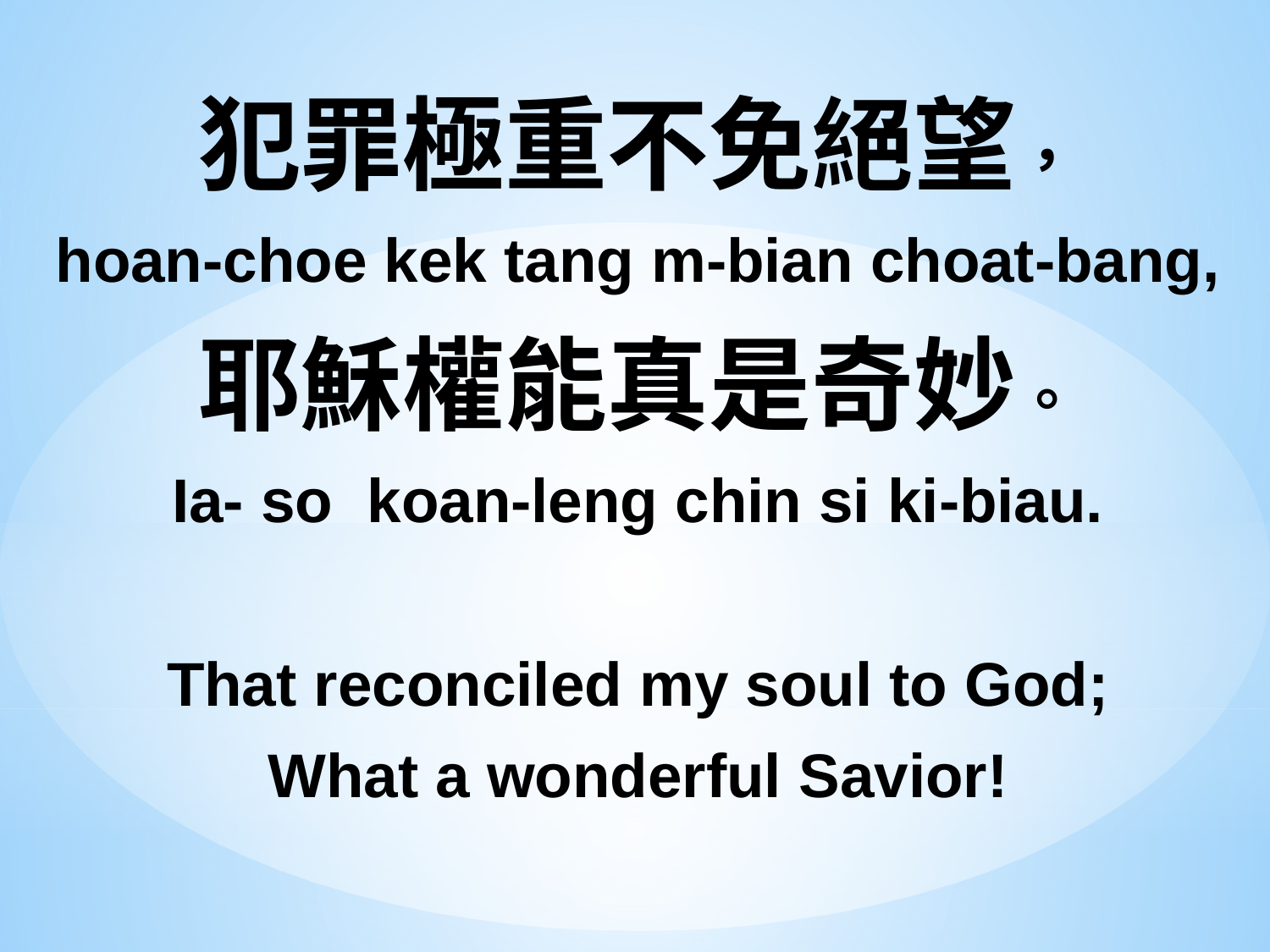

犯罪極重不免絕望，
hoan-choe kek tang m-bian choat-bang,
耶穌權能真是奇妙。
Ia- so  koan-leng chin si ki-biau.

That reconciled my soul to God;
What a wonderful Savior!